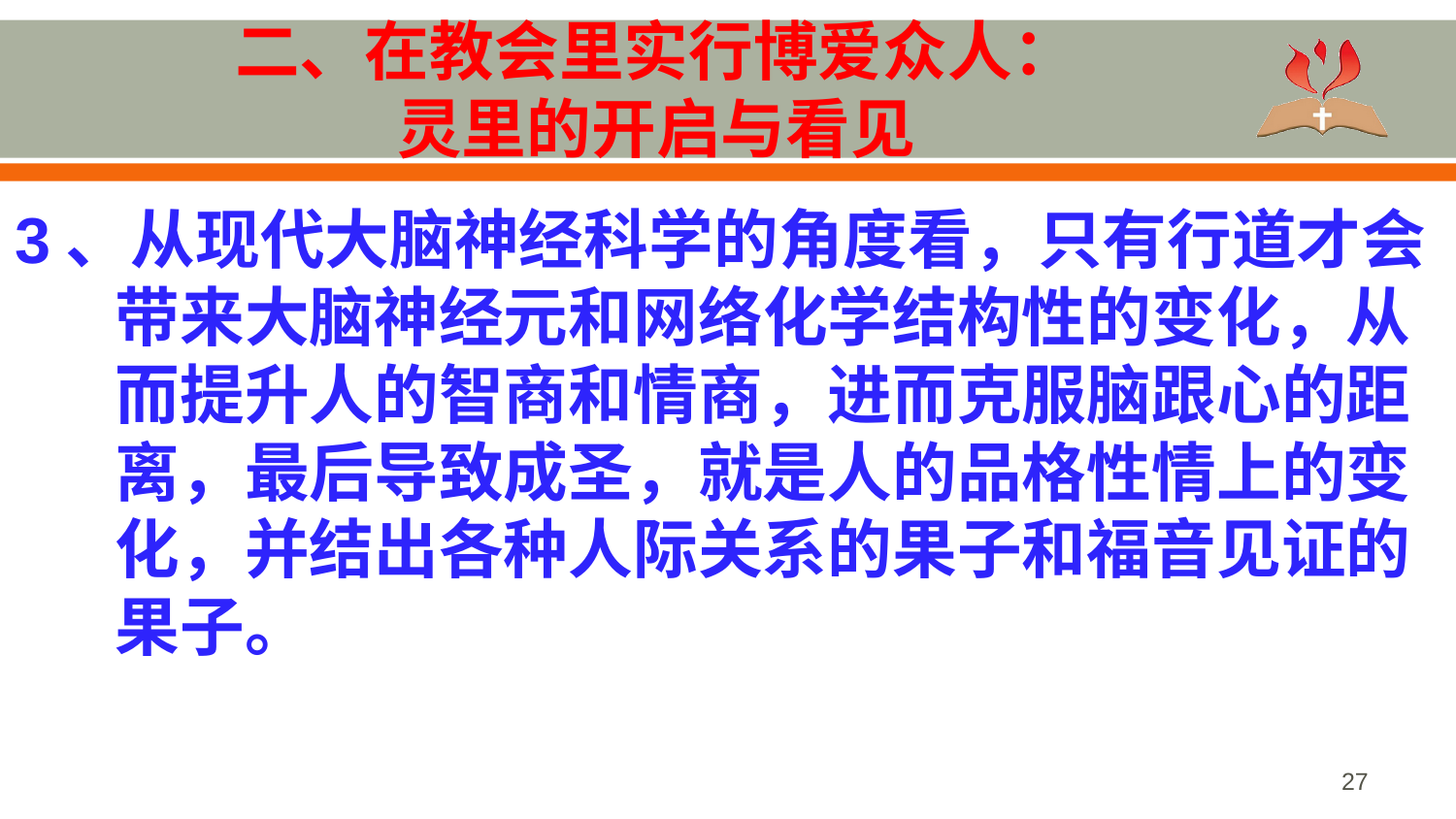

# 二、在教会里实行博爱众人： 灵里的开启与看见
3、从现代大脑神经科学的角度看，只有行道才会带来大脑神经元和网络化学结构性的变化，从而提升人的智商和情商，进而克服脑跟心的距离，最后导致成圣，就是人的品格性情上的变化，并结出各种人际关系的果子和福音见证的果子。

27